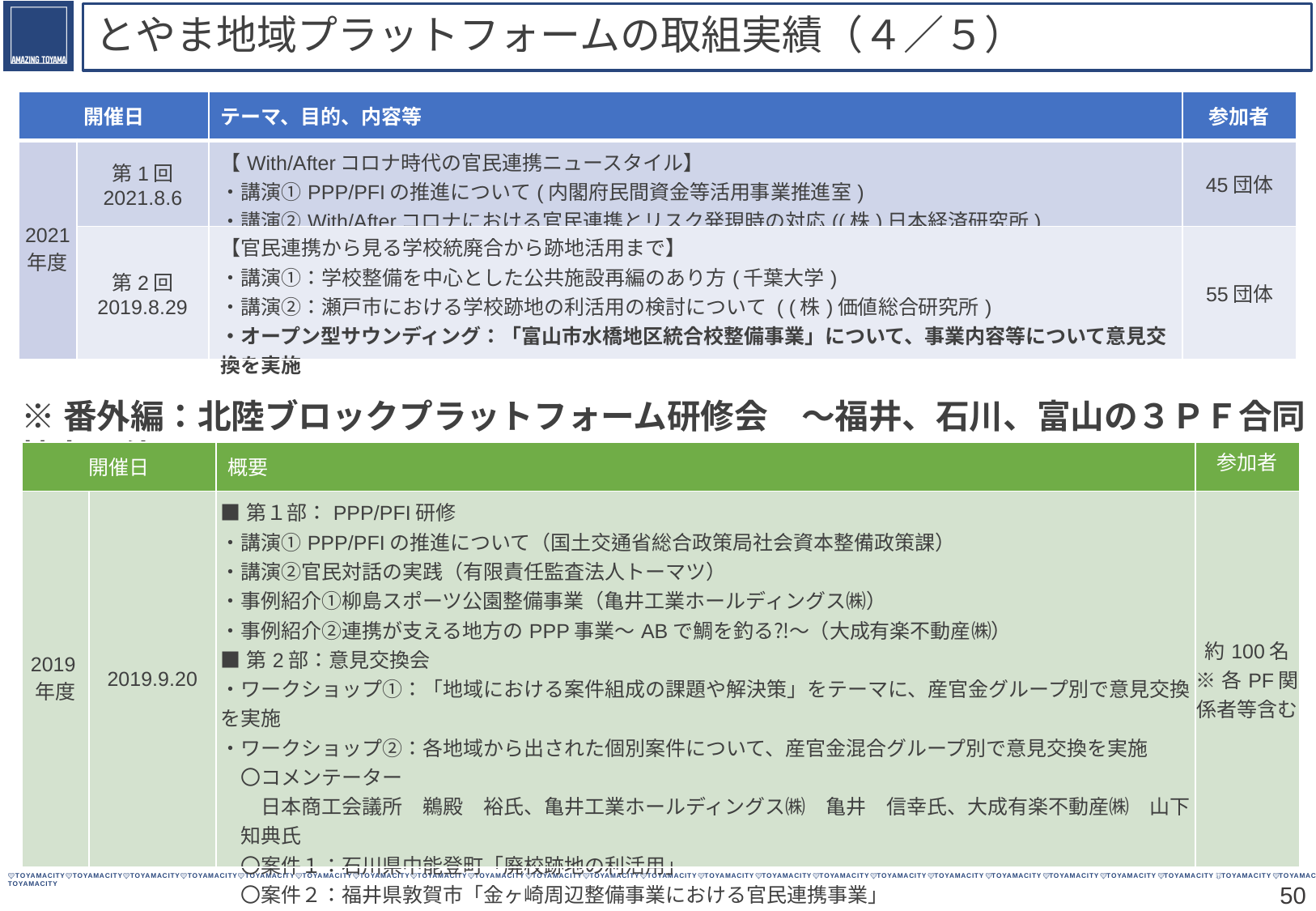

# とやま地域プラットフォームの取組実績（４／５）
| 開催日 |  | テーマ、目的、内容等 | 参加者 |
| --- | --- | --- | --- |
| 2021 年度 | 第1回 2021.8.6 | 【With/Afterコロナ時代の官民連携ニュースタイル】 ・講演①PPP/PFIの推進について(内閣府民間資金等活用事業推進室) ・講演②With/Afterコロナにおける官民連携とリスク発現時の対応((株)日本経済研究所) | 45団体 |
|  | 第2回 2019.8.29 | 【官民連携から見る学校統廃合から跡地活用まで】 ・講演①：学校整備を中心とした公共施設再編のあり方(千葉大学) ・講演②：瀬戸市における学校跡地の利活用の検討について ( (株)価値総合研究所) ・オープン型サウンディング：「富山市水橋地区統合校整備事業」について、事業内容等について意見交換を実施 | 55団体 |
※番外編：北陸ブロックプラットフォーム研修会　～福井、石川、富山の３ＰＦ合同協力開催～
| 開催日 |  | 概要 | 参加者 |
| --- | --- | --- | --- |
| 2019年度 | 2019.9.20 | ■第１部：PPP/PFI研修 ・講演①PPP/PFIの推進について（国土交通省総合政策局社会資本整備政策課） ・講演②官民対話の実践（有限責任監査法人トーマツ） ・事例紹介①柳島スポーツ公園整備事業（亀井工業ホールディングス㈱） ・事例紹介②連携が支える地方のPPP事業～ABで鯛を釣る⁈～（大成有楽不動産㈱）　 ■第2部：意見交換会 ・ワークショップ①：「地域における案件組成の課題や解決策」をテーマに、産官金グループ別で意見交換を実施 ・ワークショップ②：各地域から出された個別案件について、産官金混合グループ別で意見交換を実施 　〇コメンテーター 　　日本商工会議所　鵜殿　裕氏、亀井工業ホールディングス㈱　亀井　信幸氏、大成有楽不動産㈱　山下　知典氏 　〇案件１：石川県中能登町「廃校跡地の利活用」 　〇案件２：福井県敦賀市「金ヶ崎周辺整備事業における官民連携事業」 　〇案件３：富山県富山市「富山城址公園パークマネジメント事業」 | 約100名 ※各PF関 係者等含む |